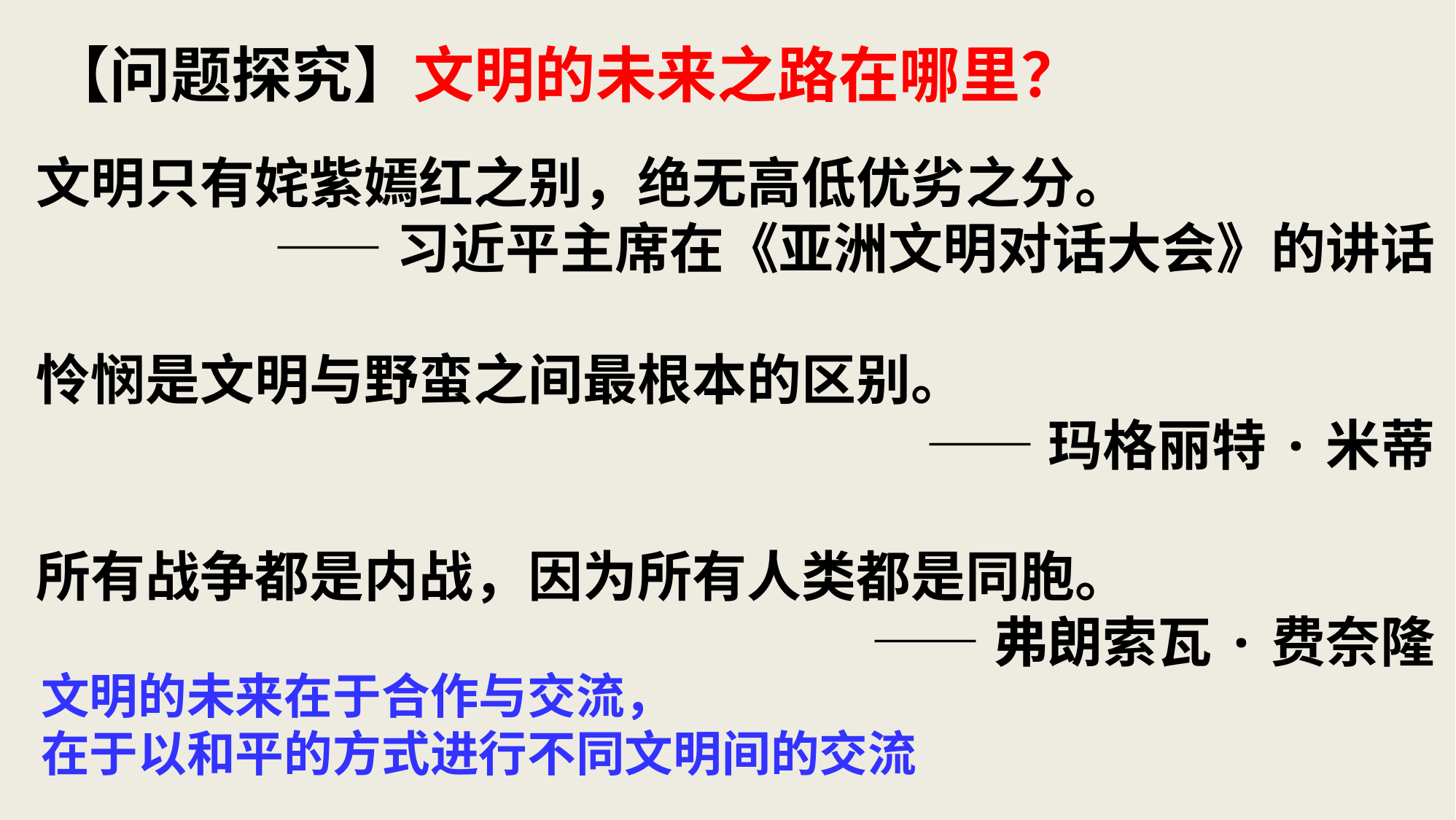

【问题探究】文明的未来之路在哪里？
文明只有姹紫嫣红之别，绝无高低优劣之分。
——习近平主席在《亚洲文明对话大会》的讲话

怜悯是文明与野蛮之间最根本的区别。
——玛格丽特·米蒂

所有战争都是内战，因为所有人类都是同胞。
——弗朗索瓦·费奈隆
文明的未来在于合作与交流，
在于以和平的方式进行不同文明间的交流